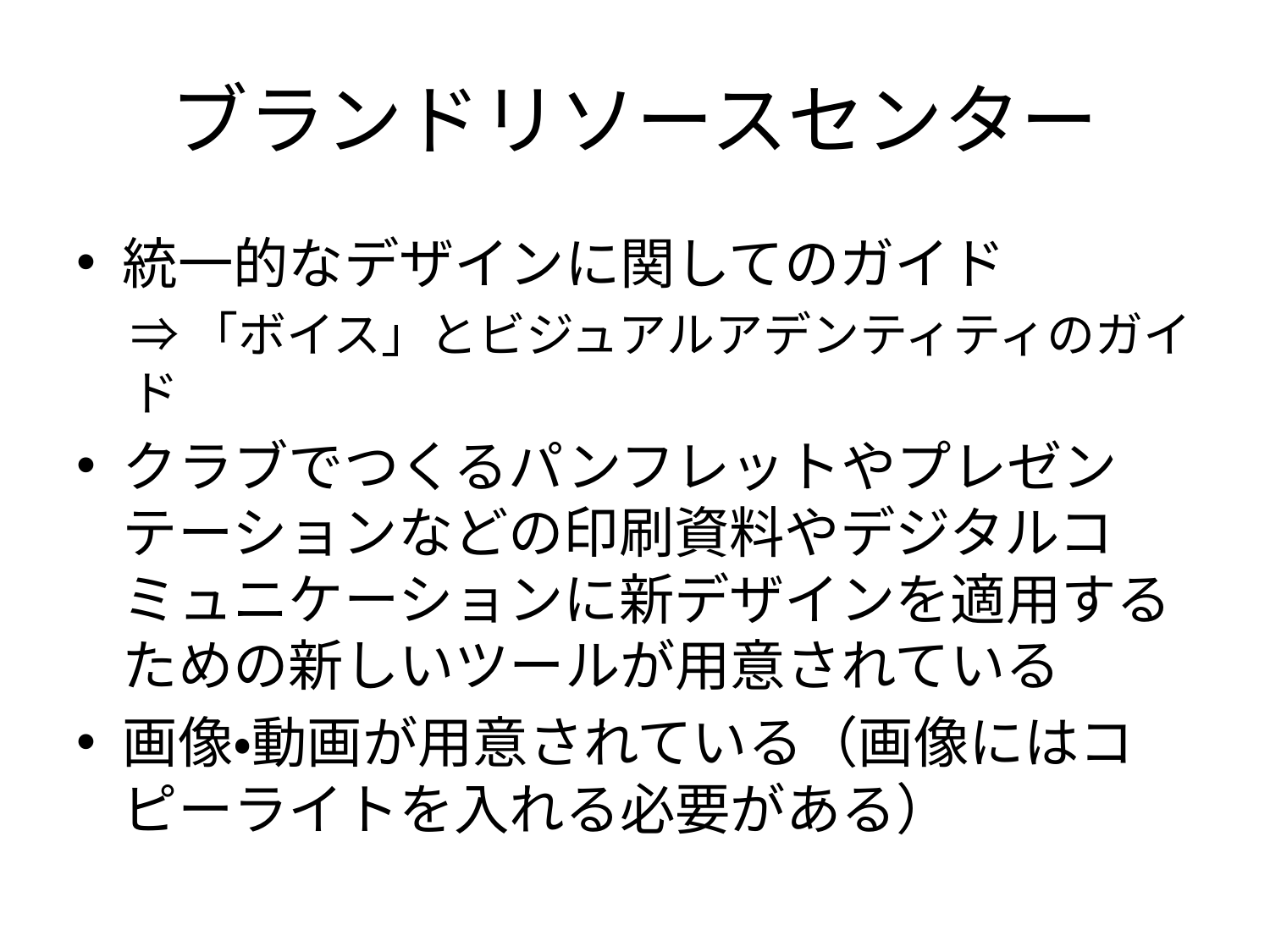

# ブランドリソースセンター
統一的なデザインに関してのガイド
⇒「ボイス」とビジュアルアデンティティのガイド
クラブでつくるパンフレットやプレゼンテーションなどの印刷資料やデジタルコミュニケーションに新デザインを適用するための新しいツールが用意されている
画像・動画が用意されている（画像にはコピーライトを入れる必要がある）